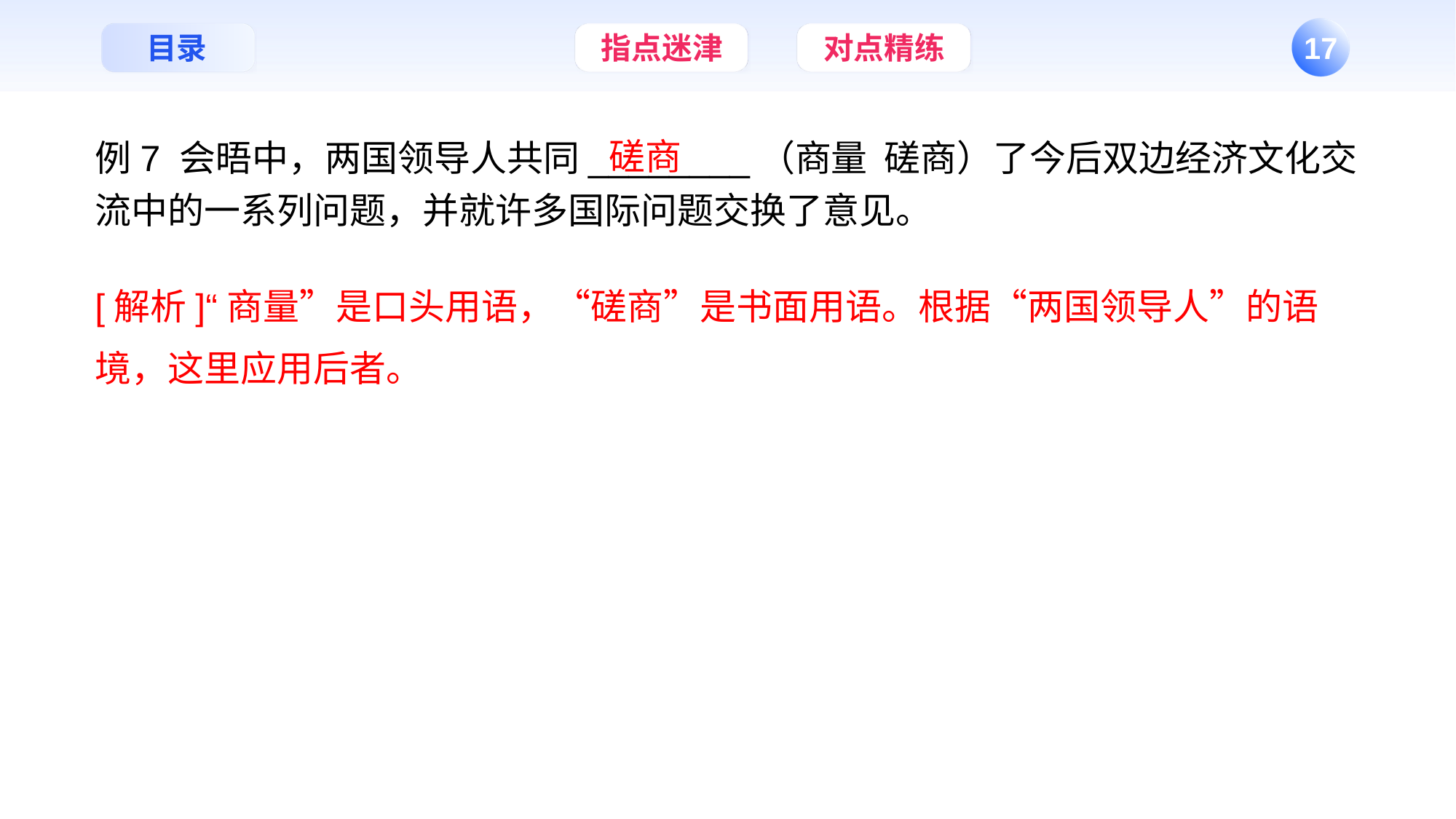

磋商
例7 会晤中，两国领导人共同________（商量  磋商）了今后双边经济文化交流中的一系列问题，并就许多国际问题交换了意见。
[解析]“商量”是口头用语，“磋商”是书面用语。根据“两国领导人”的语
境，这里应用后者。